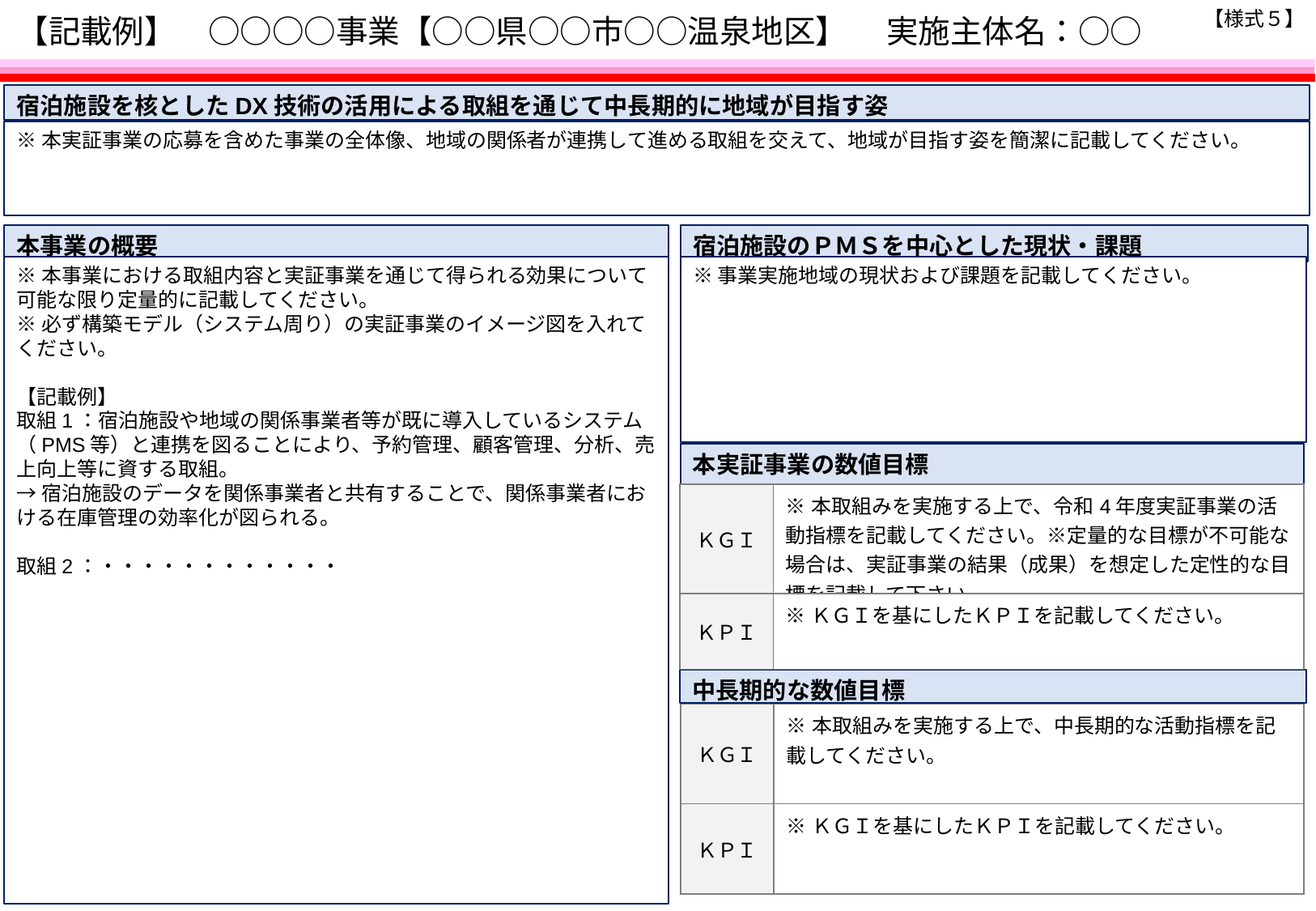

【様式５】
# 【記載例】　○○○○事業【○○県○○市○○温泉地区】 　実施主体名：○○
宿泊施設を核としたDX技術の活用による取組を通じて中長期的に地域が目指す姿
※本実証事業の応募を含めた事業の全体像、地域の関係者が連携して進める取組を交えて、地域が目指す姿を簡潔に記載してください。
本事業の概要
宿泊施設のＰＭＳを中心とした現状・課題

※本事業における取組内容と実証事業を通じて得られる効果について可能な限り定量的に記載してください。
※必ず構築モデル（システム周り）の実証事業のイメージ図を入れてください。

【記載例】
取組1：宿泊施設や地域の関係事業者等が既に導入しているシステム（PMS等）と連携を図ることにより、予約管理、顧客管理、分析、売上向上等に資する取組。
→宿泊施設のデータを関係事業者と共有することで、関係事業者における在庫管理の効率化が図られる。

取組2：・・・・・・・・・・・・

※事業実施地域の現状および課題を記載してください。

本実証事業の数値目標
| ＫＧＩ | ※本取組みを実施する上で、令和4年度実証事業の活動指標を記載してください。※定量的な目標が不可能な場合は、実証事業の結果（成果）を想定した定性的な目標を記載して下さい。 |
| --- | --- |
| ＫＰＩ | ※ＫＧＩを基にしたＫＰＩを記載してください。 |
中長期的な数値目標
| ＫＧＩ | ※本取組みを実施する上で、中長期的な活動指標を記載してください。 |
| --- | --- |
| ＫＰＩ | ※ＫＧＩを基にしたＫＰＩを記載してください。 |